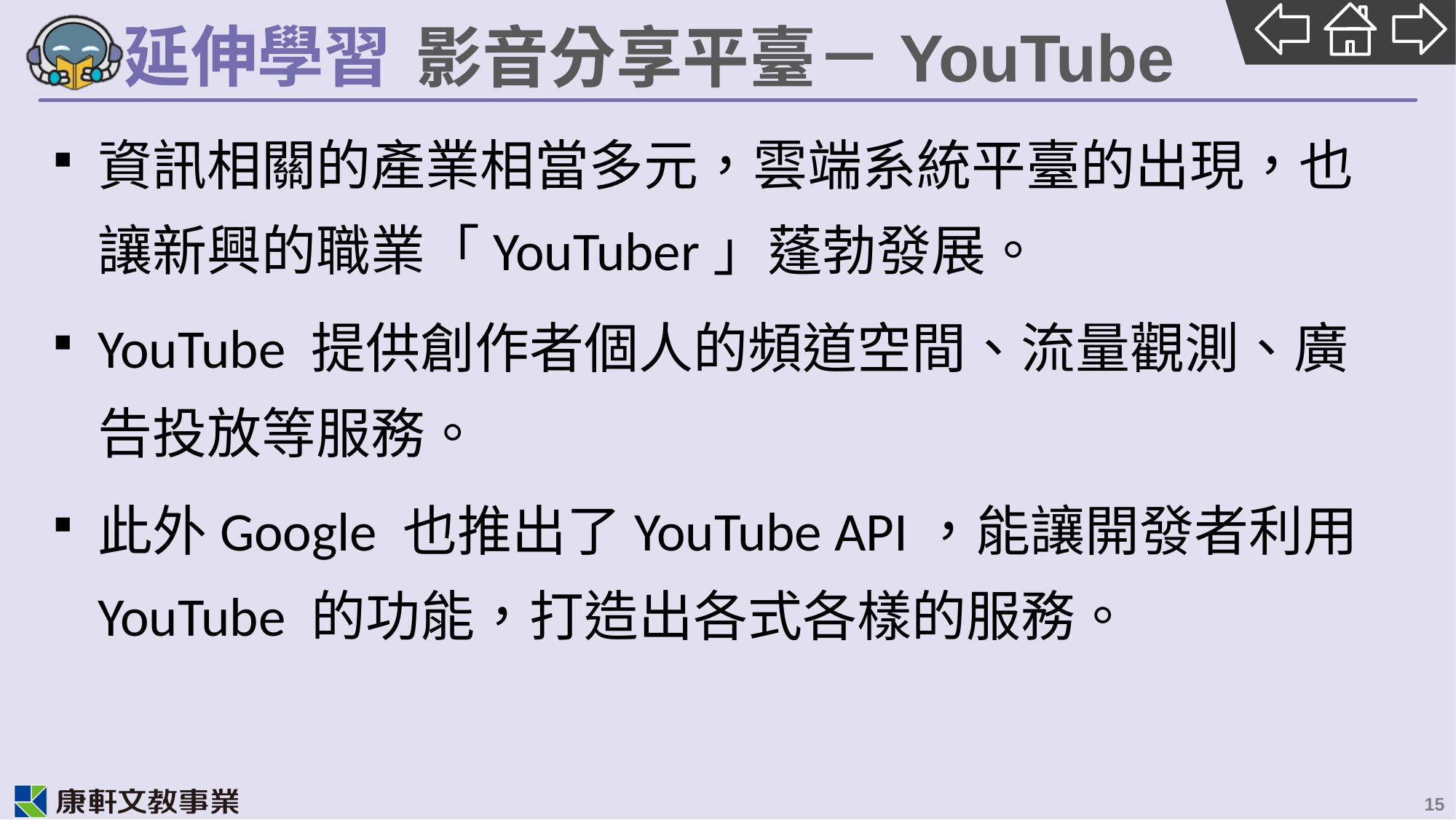

# 影音分享平臺－YouTube
資訊相關的產業相當多元，雲端系統平臺的出現，也讓新興的職業「YouTuber」蓬勃發展。
YouTube 提供創作者個人的頻道空間、流量觀測、廣告投放等服務。
此外Google 也推出了YouTube API，能讓開發者利用YouTube 的功能，打造出各式各樣的服務。
15